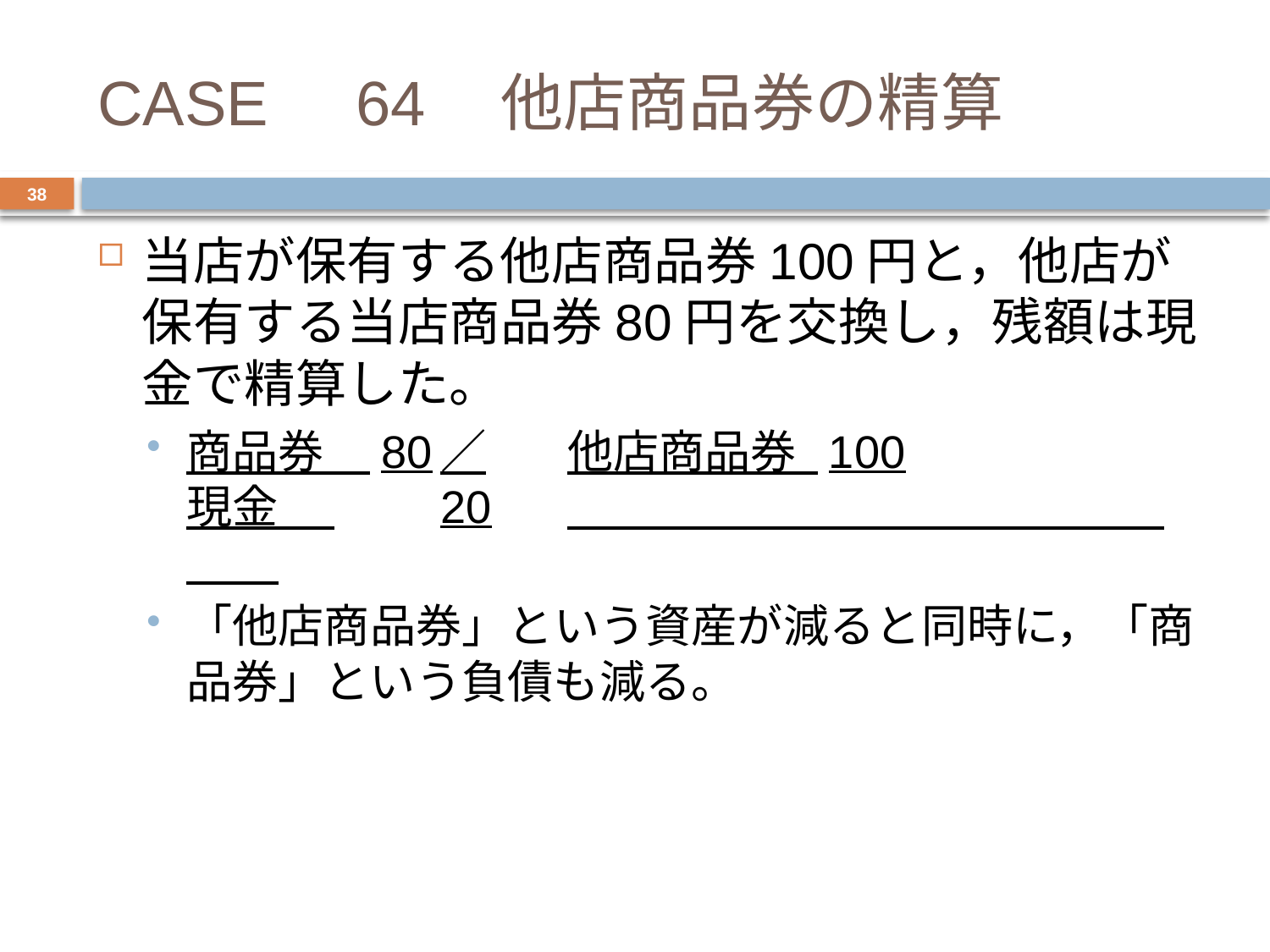

# CASE　64　他店商品券の精算
38
当店が保有する他店商品券100円と，他店が保有する当店商品券80円を交換し，残額は現金で精算した。
商品券　80	／	他店商品券  100
現金　 	20	　　　　　　　　　　　　　　　｜
「他店商品券」という資産が減ると同時に，「商品券」という負債も減る。